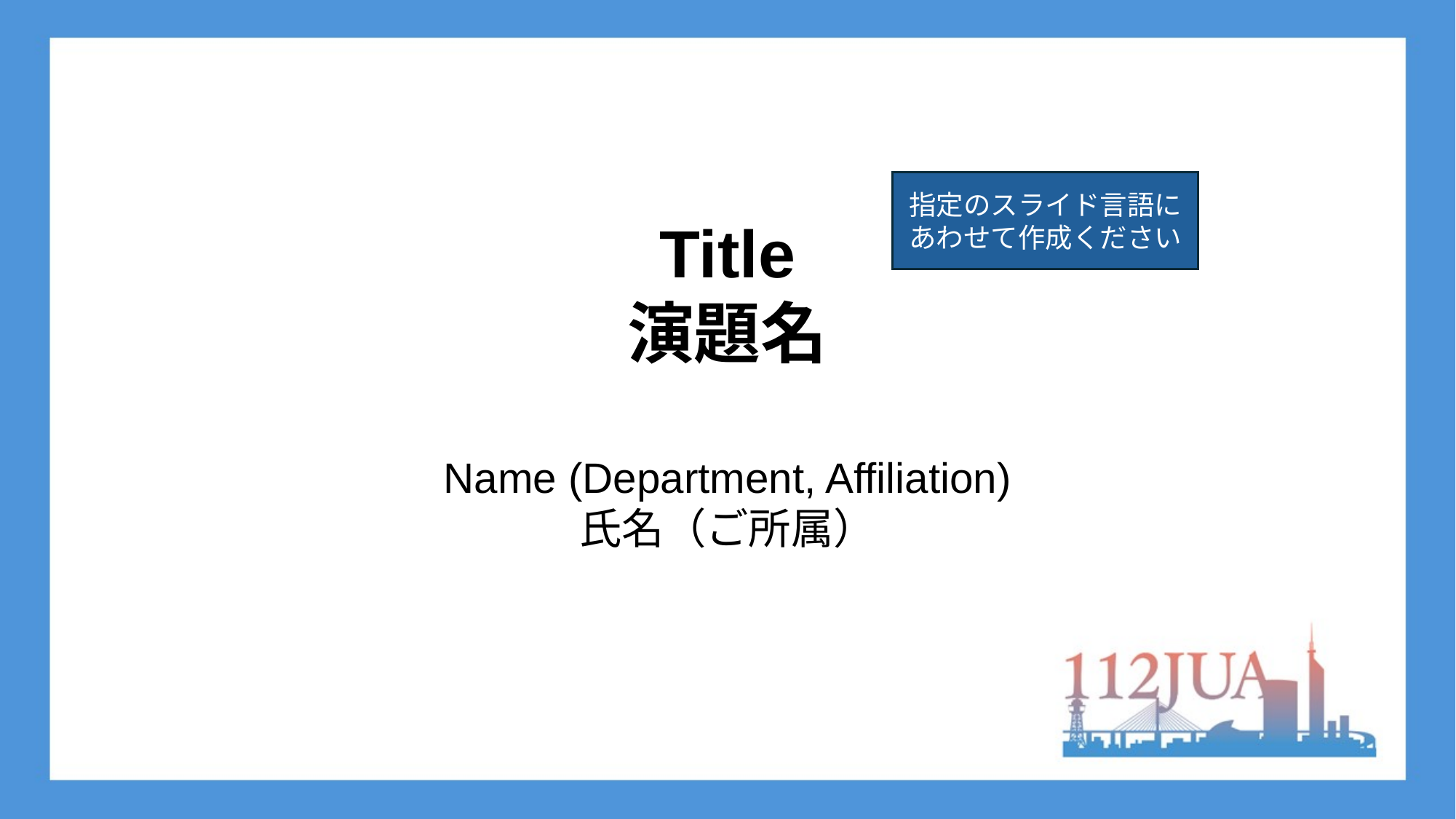

指定のスライド言語にあわせて作成ください
Title
演題名

Name (Department, Affiliation)
氏名（ご所属）